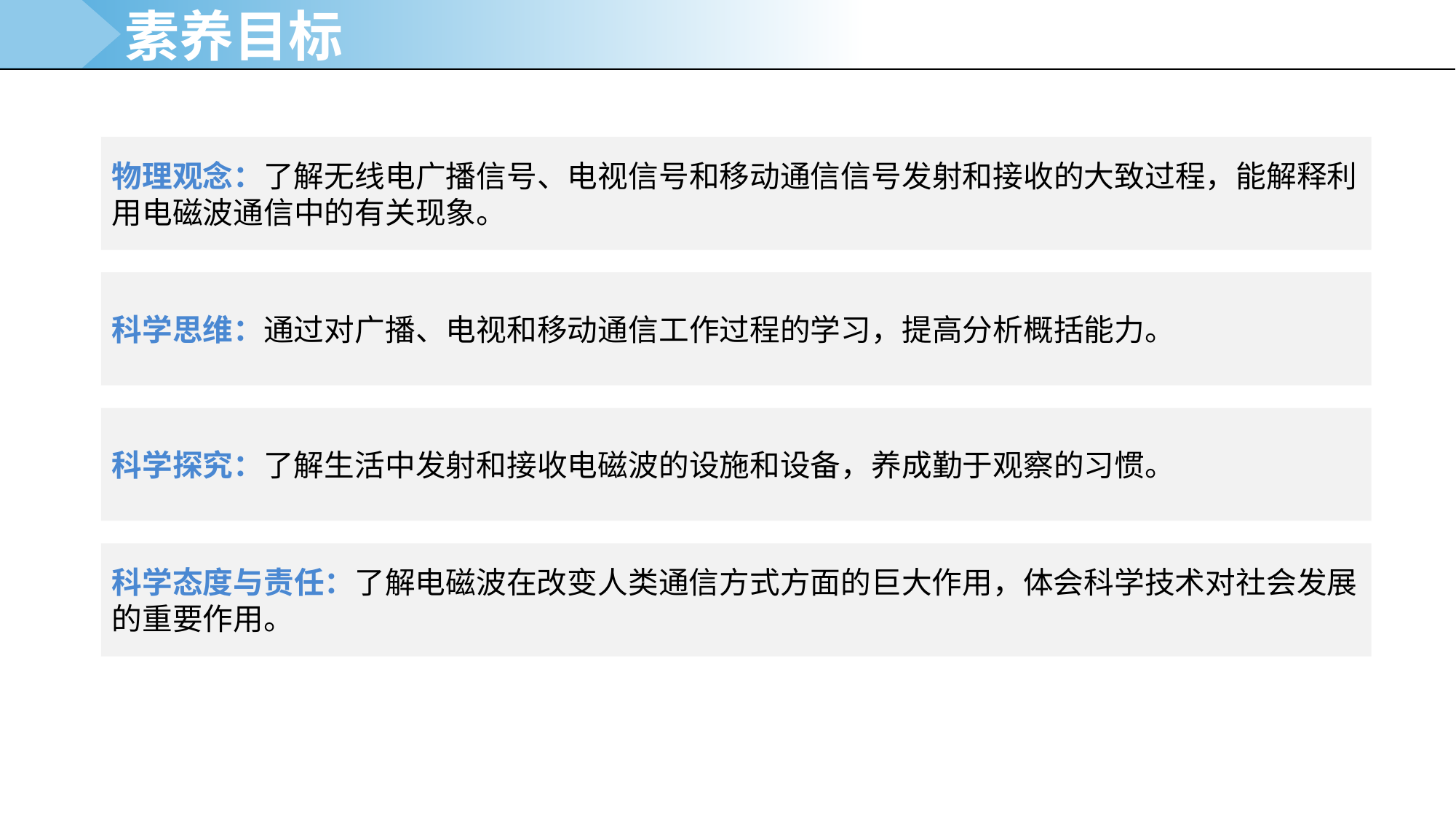

素养目标

物理观念：了解无线电广播信号、电视信号和移动通信信号发射和接收的大致过程，能解释利用电磁波通信中的有关现象。
科学思维：通过对广播、电视和移动通信工作过程的学习，提高分析概括能力。
科学探究：了解生活中发射和接收电磁波的设施和设备，养成勤于观察的习惯。
科学态度与责任：了解电磁波在改变人类通信方式方面的巨大作用，体会科学技术对社会发展的重要作用。